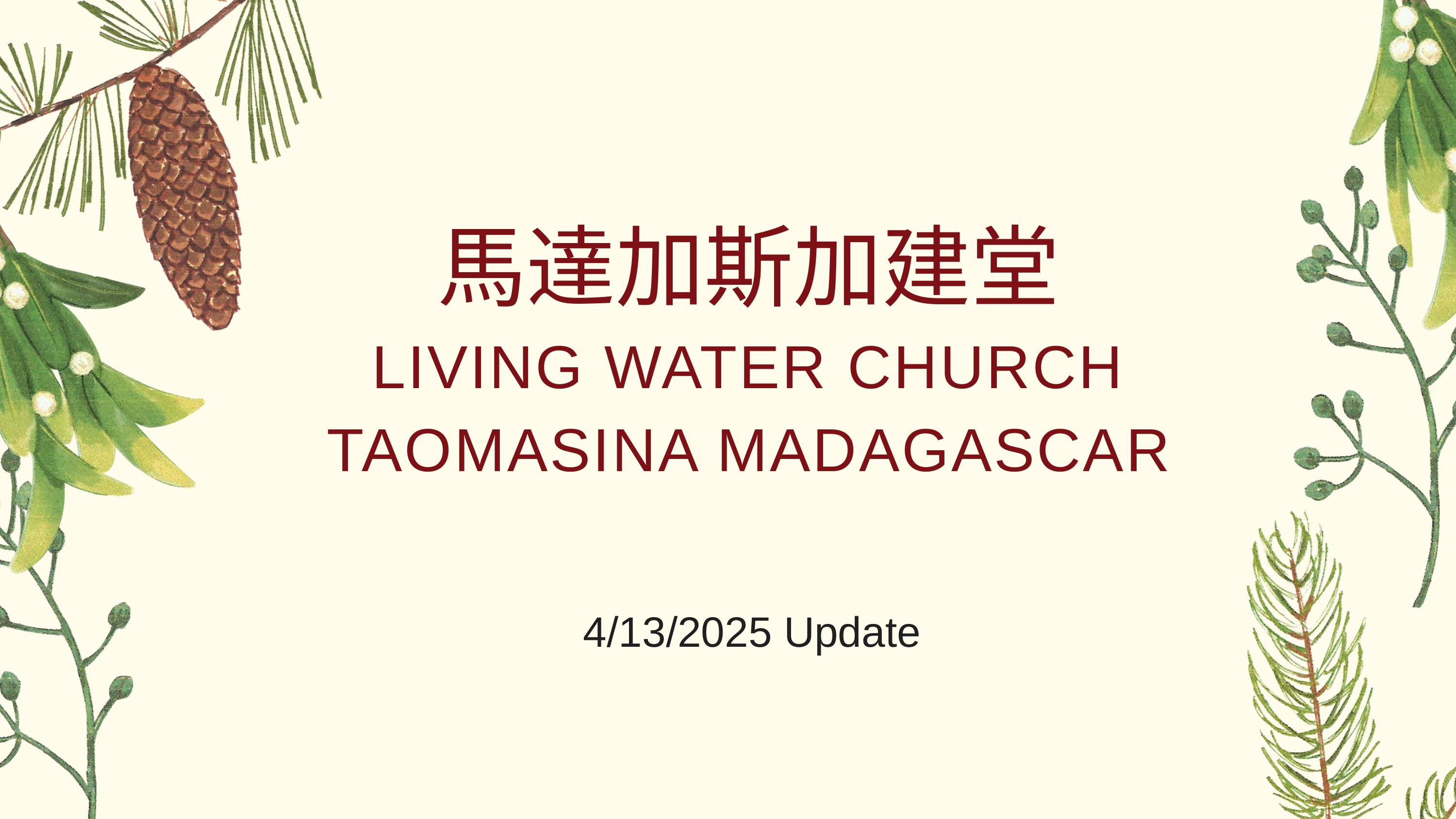

馬達加斯加建堂
LIVING WATER CHURCH TAOMASINA MADAGASCAR

4/13/2025 Update